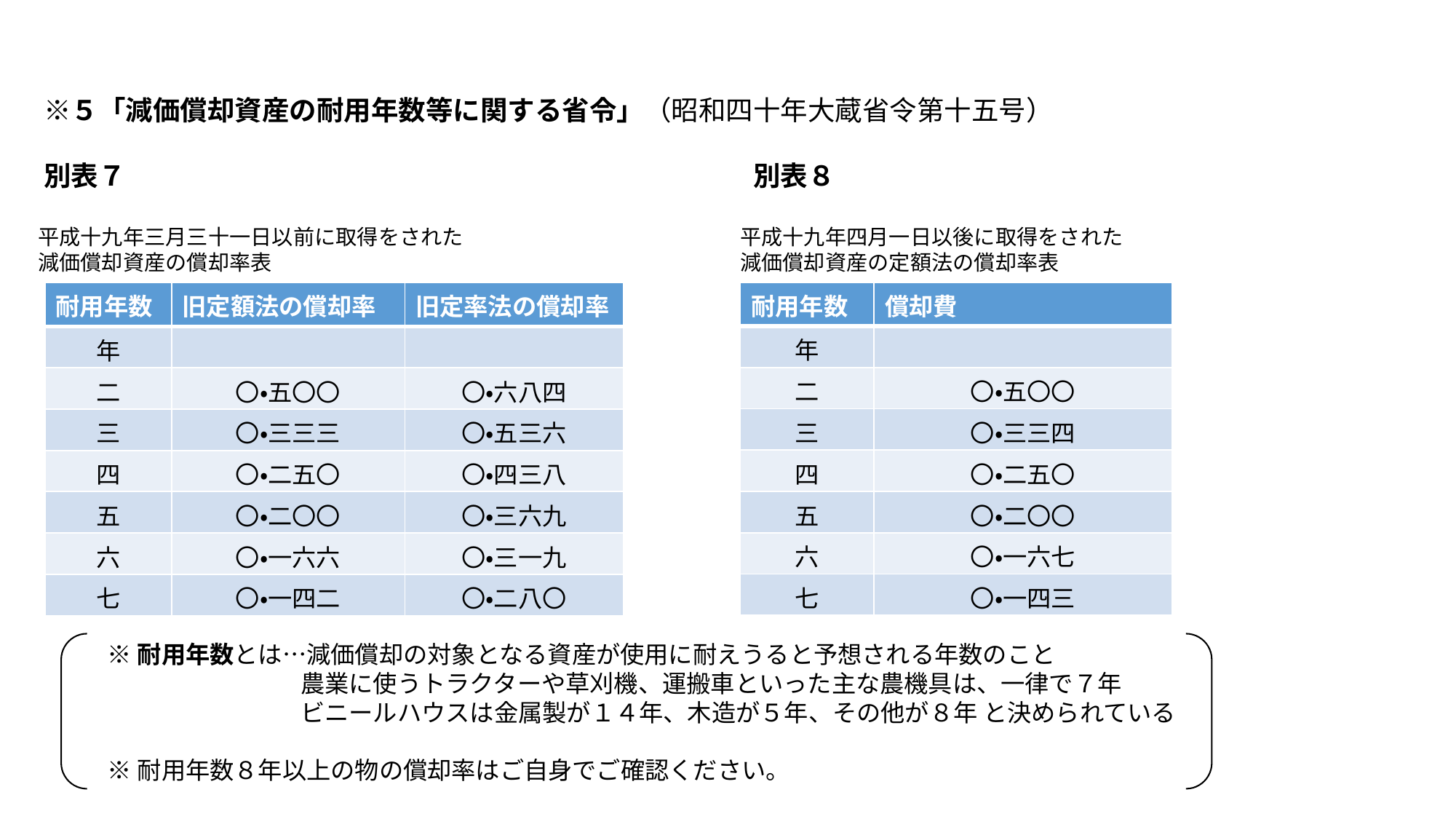

※５「減価償却資産の耐用年数等に関する省令」（昭和四十年大蔵省令第十五号）

　別表７　　　　　　　　　　　　　　　　　　　　　　　別表８

　平成十九年三月三十一日以前に取得をされた　　　　　　　　　　　　　平成十九年四月一日以後に取得をされた
　減価償却資産の償却率表　　　　　　　　　　　　　　　　　　　　　　減価償却資産の定額法の償却率表
| 耐用年数 | 旧定額法の償却率 | 旧定率法の償却率 |
| --- | --- | --- |
| 年 |  |  |
| 二 | 〇・五〇〇 | 〇・六八四 |
| 三 | 〇・三三三 | 〇・五三六 |
| 四 | 〇・二五〇 | 〇・四三八 |
| 五 | 〇・二〇〇 | 〇・三六九 |
| 六 | 〇・一六六 | 〇・三一九 |
| 七 | 〇・一四二 | 〇・二八〇 |
| 耐用年数 | 償却費 |
| --- | --- |
| 年 |  |
| 二 | 〇・五〇〇 |
| 三 | 〇・三三四 |
| 四 | 〇・二五〇 |
| 五 | 〇・二〇〇 |
| 六 | 〇・一六七 |
| 七 | 〇・一四三 |

※耐用年数とは…減価償却の対象となる資産が使用に耐えうると予想される年数のこと
　　　　　　　　農業に使うトラクターや草刈機、運搬車といった主な農機具は、一律で７年
　　　　　　　　ビニールハウスは金属製が１４年、木造が５年、その他が８年 と決められている

※耐用年数８年以上の物の償却率はご自身でご確認ください。